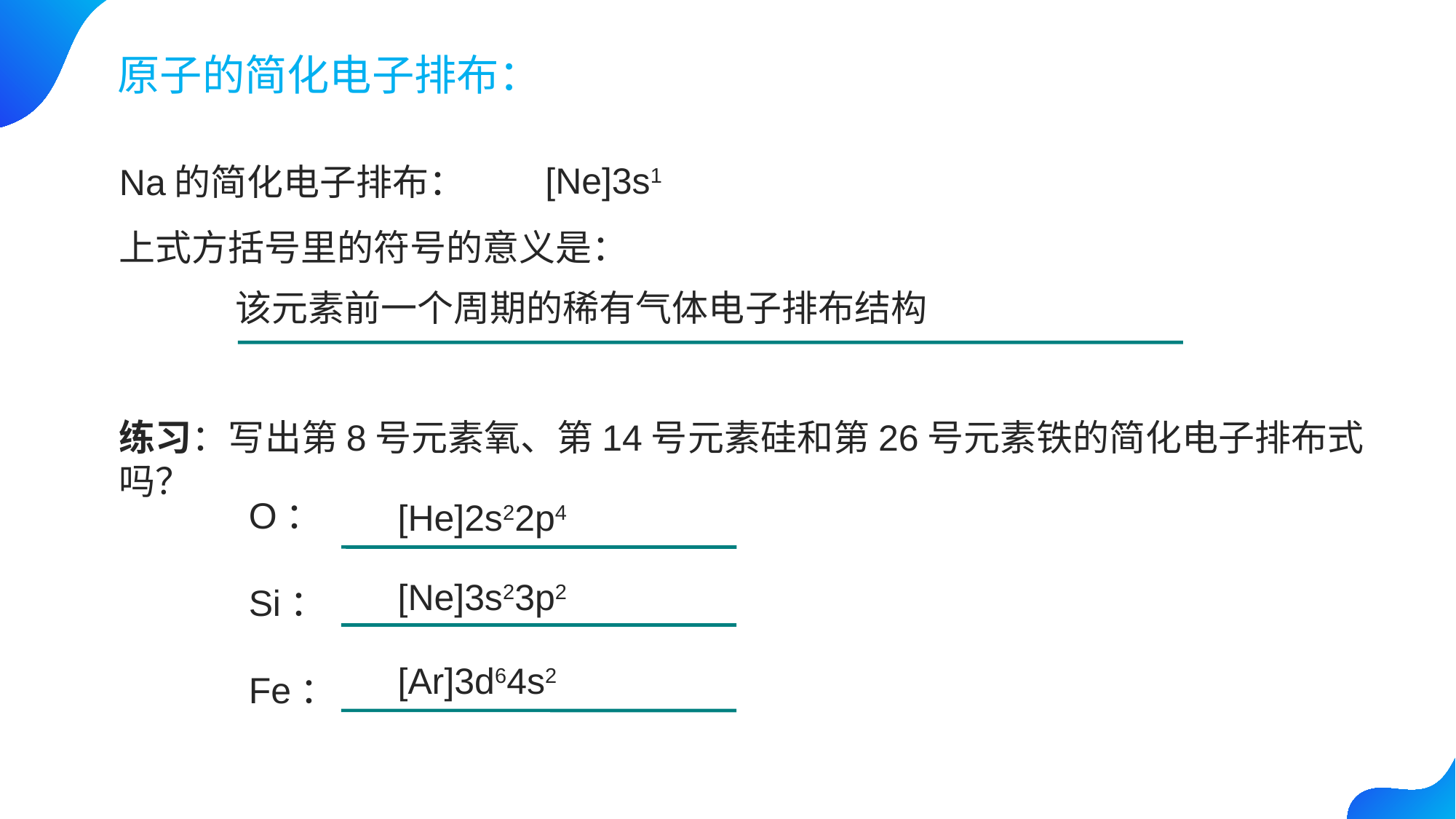

原子的简化电子排布：
[Ne]3s1
Na的简化电子排布：

上式方括号里的符号的意义是：
该元素前一个周期的稀有气体电子排布结构

练习：写出第8号元素氧、第14号元素硅和第26号元素铁的简化电子排布式吗？
O：

Si：

Fe：

[He]2s22p4
[Ne]3s23p2
[Ar]3d64s2